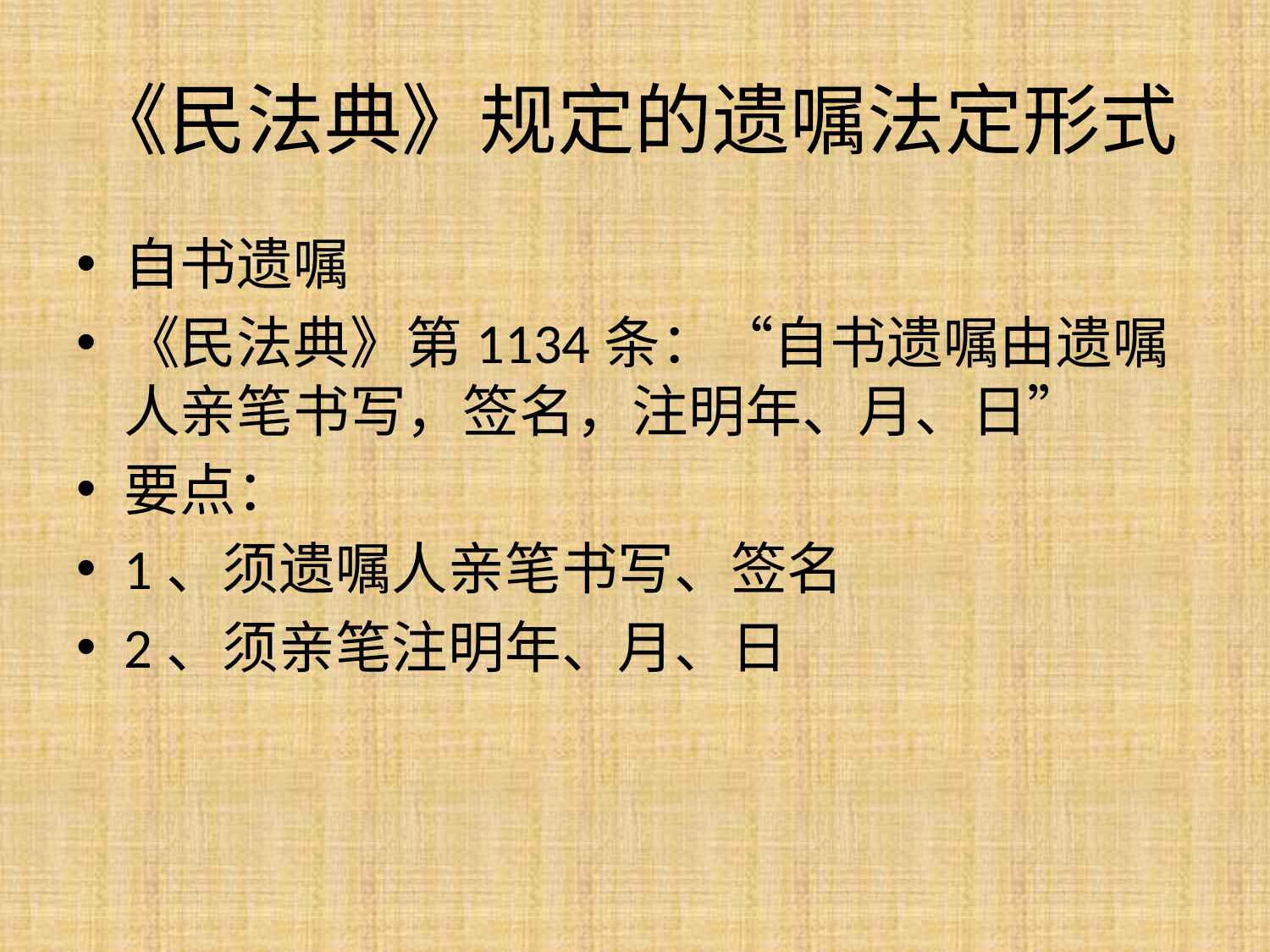

# 《民法典》规定的遗嘱法定形式
自书遗嘱
《民法典》第1134条：“自书遗嘱由遗嘱人亲笔书写，签名，注明年、月、日”
要点：
1、须遗嘱人亲笔书写、签名
2、须亲笔注明年、月、日